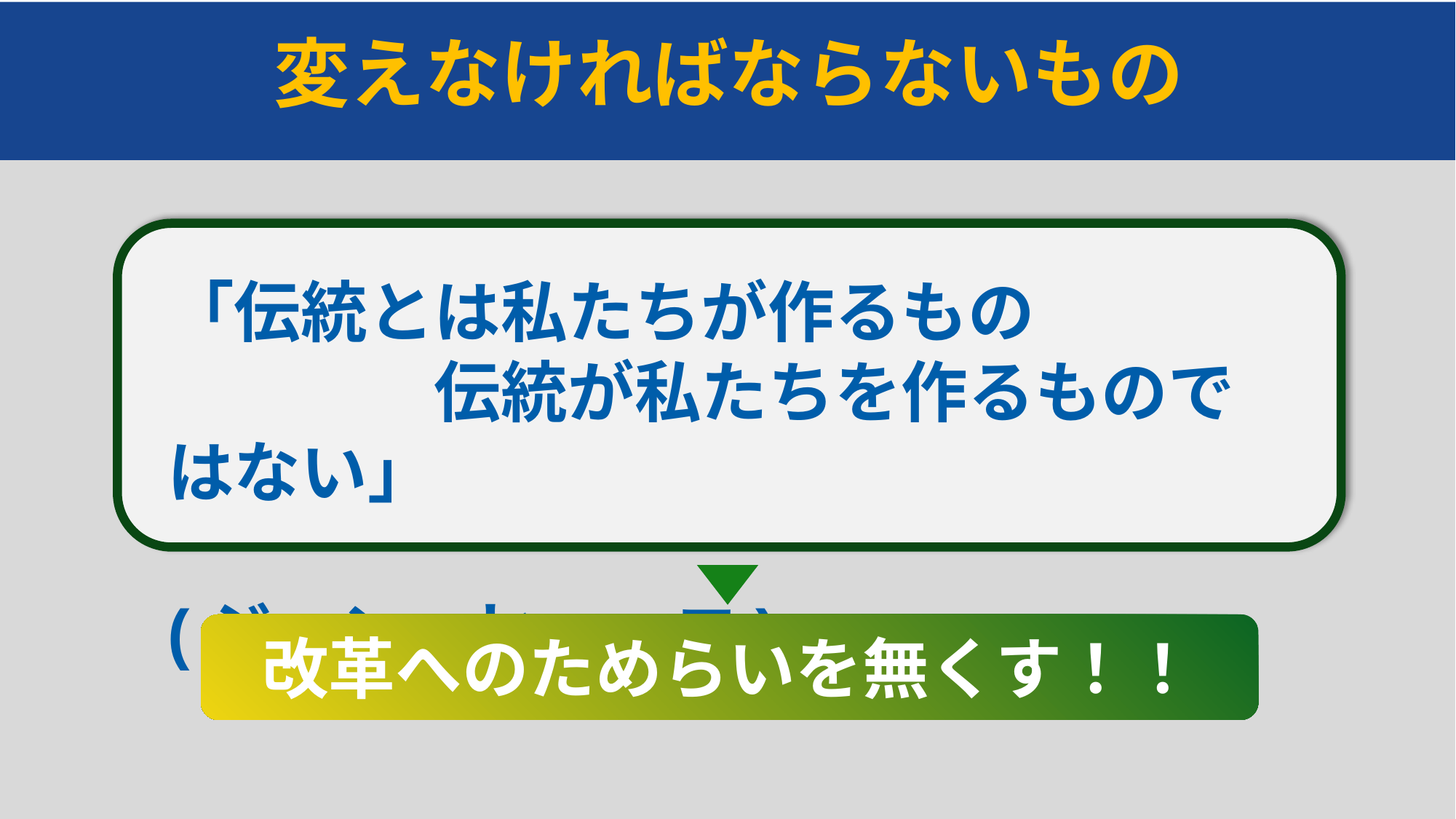

変えなければならないもの

「伝統とは私たちが作るもの
　　　　伝統が私たちを作るものではない」
　　　　　　　　　　　　　　(ジョン・ヒューコ)

改革へのためらいを無くす！！